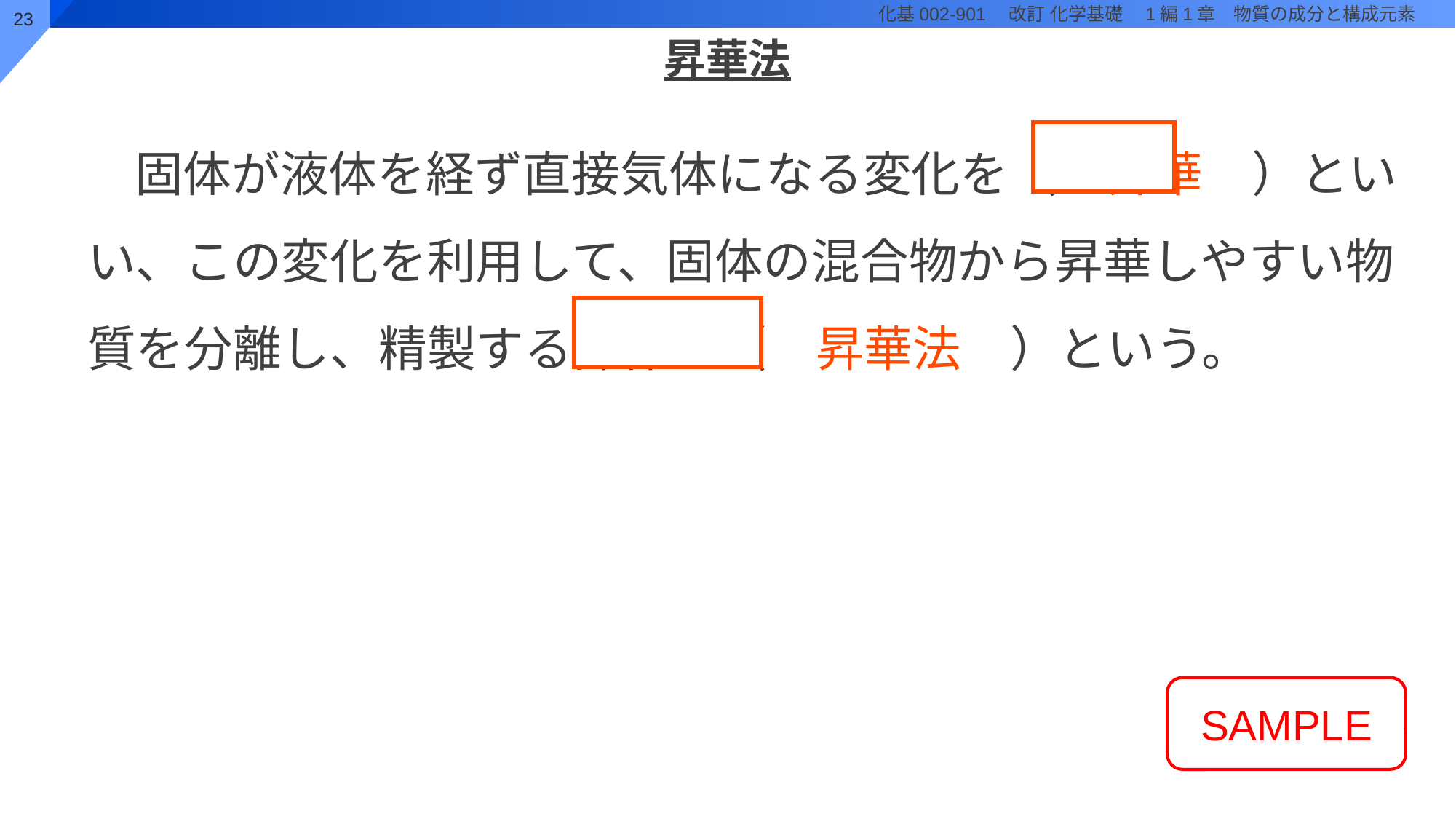

# 昇華法
固体が液体を経ず直接気体になる変化を（　昇華　）といい、この変化を利用して、固体の混合物から昇華しやすい物質を分離し、精製する操作を（　昇華法　）という。

SAMPLE